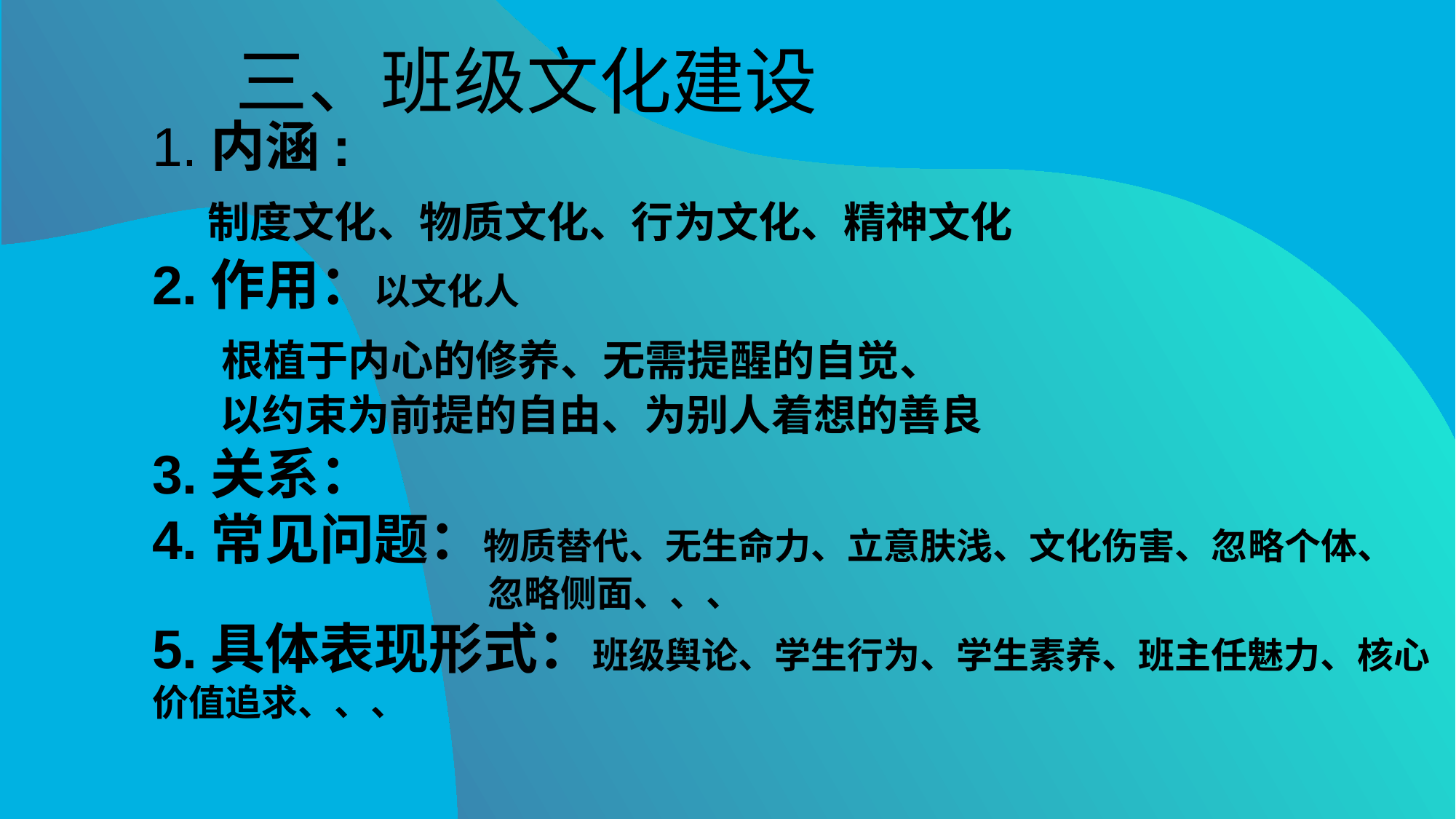

三、班级文化建设
1.内涵:
   制度文化、物质文化、行为文化、精神文化
2.作用：以文化人
    根植于内心的修养、无需提醒的自觉、
      以约束为前提的自由、为别人着想的善良
3.关系：
4.常见问题：物质替代、无生命力、立意肤浅、文化伤害、忽略个体、                                              忽略侧面、、、
5.具体表现形式：班级舆论、学生行为、学生素养、班主任魅力、核心价值追求、、、